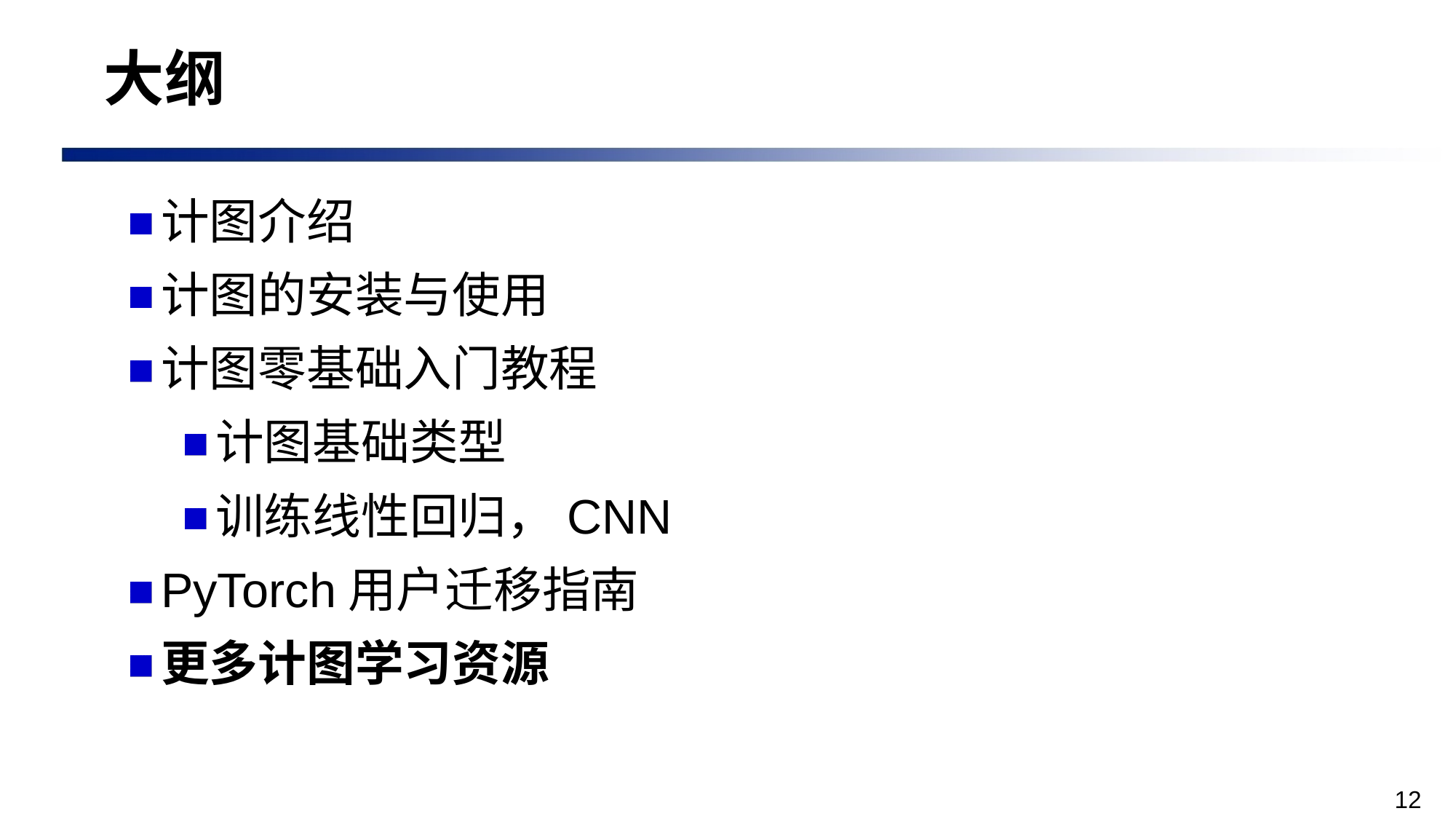

大纲
计图介绍
计图的安装与使用
计图零基础入门教程
计图基础类型
训练线性回归，CNN
PyTorch用户迁移指南
更多计图学习资源